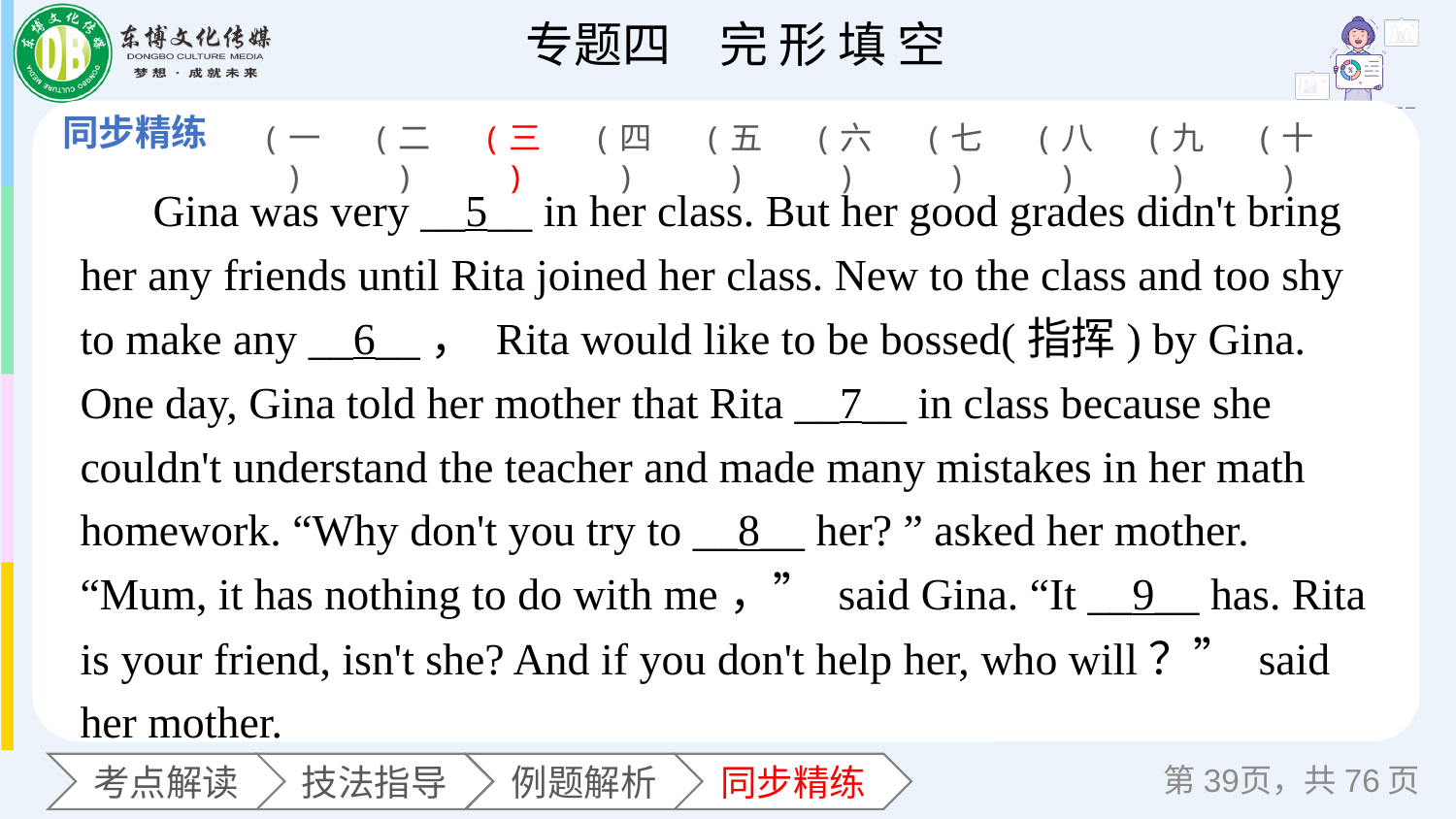

(一)
(二)
(三)
(四)
(五)
(六)
(七)
(八)
(九)
(十)
Gina was very __5__ in her class. But her good grades didn't bring her any friends until Rita joined her class. New to the class and too shy to make any __6__， Rita would like to be bossed(指挥) by Gina. One day, Gina told her mother that Rita __7__ in class because she couldn't understand the teacher and made many mistakes in her math homework. “Why don't you try to __8__ her? ” asked her mother. “Mum, it has nothing to do with me，” said Gina. “It __9__ has. Rita is your friend, isn't she? And if you don't help her, who will？” said her mother.
第39页，共76页